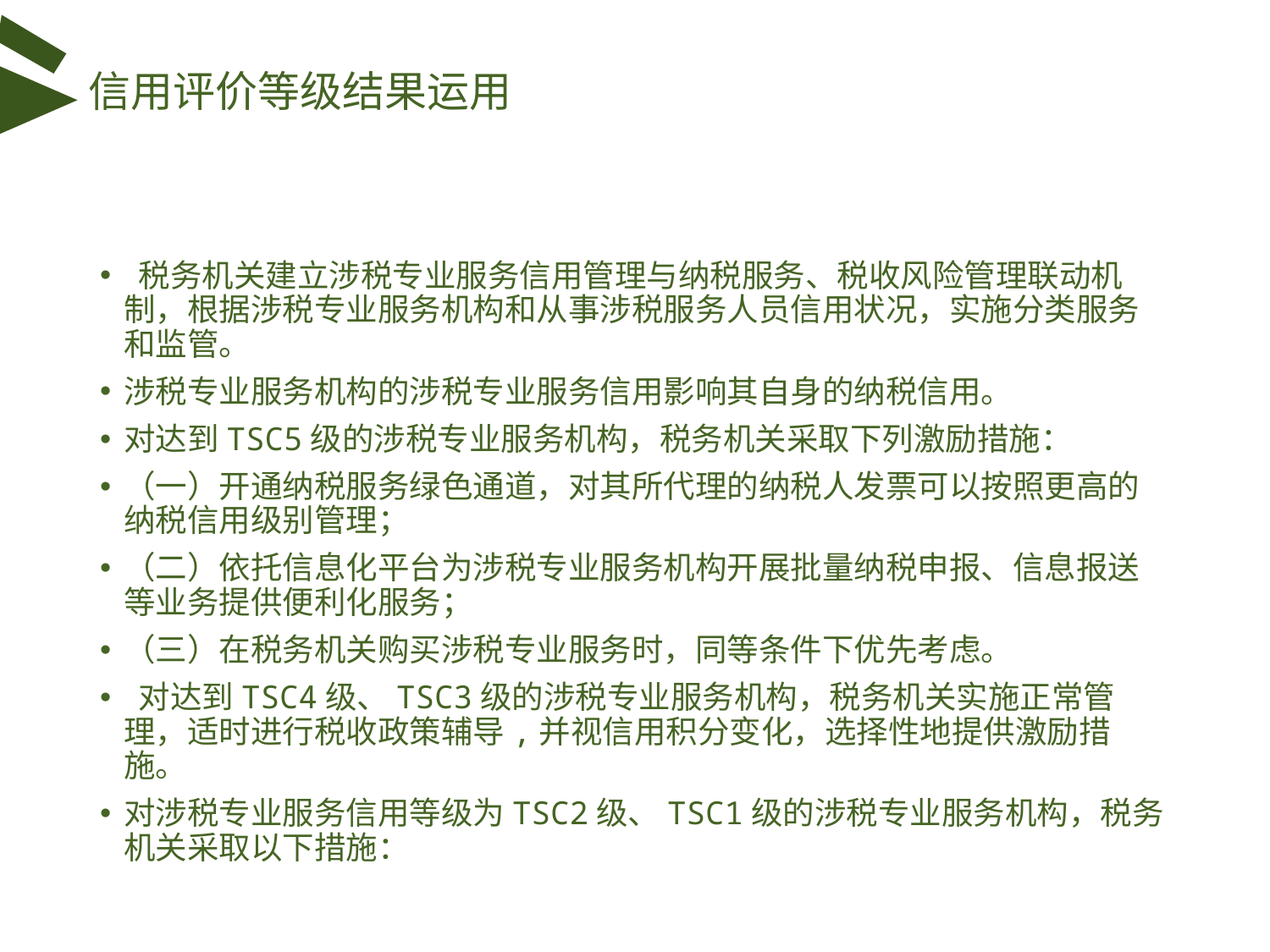

# 信用评价等级结果运用
 税务机关建立涉税专业服务信用管理与纳税服务、税收风险管理联动机制，根据涉税专业服务机构和从事涉税服务人员信用状况，实施分类服务和监管。
涉税专业服务机构的涉税专业服务信用影响其自身的纳税信用。
对达到TSC5级的涉税专业服务机构，税务机关采取下列激励措施：
（一）开通纳税服务绿色通道，对其所代理的纳税人发票可以按照更高的纳税信用级别管理；
（二）依托信息化平台为涉税专业服务机构开展批量纳税申报、信息报送等业务提供便利化服务；
（三）在税务机关购买涉税专业服务时，同等条件下优先考虑。
 对达到TSC4级、TSC3级的涉税专业服务机构，税务机关实施正常管理，适时进行税收政策辅导,并视信用积分变化，选择性地提供激励措施。
对涉税专业服务信用等级为TSC2级、TSC1级的涉税专业服务机构，税务机关采取以下措施：